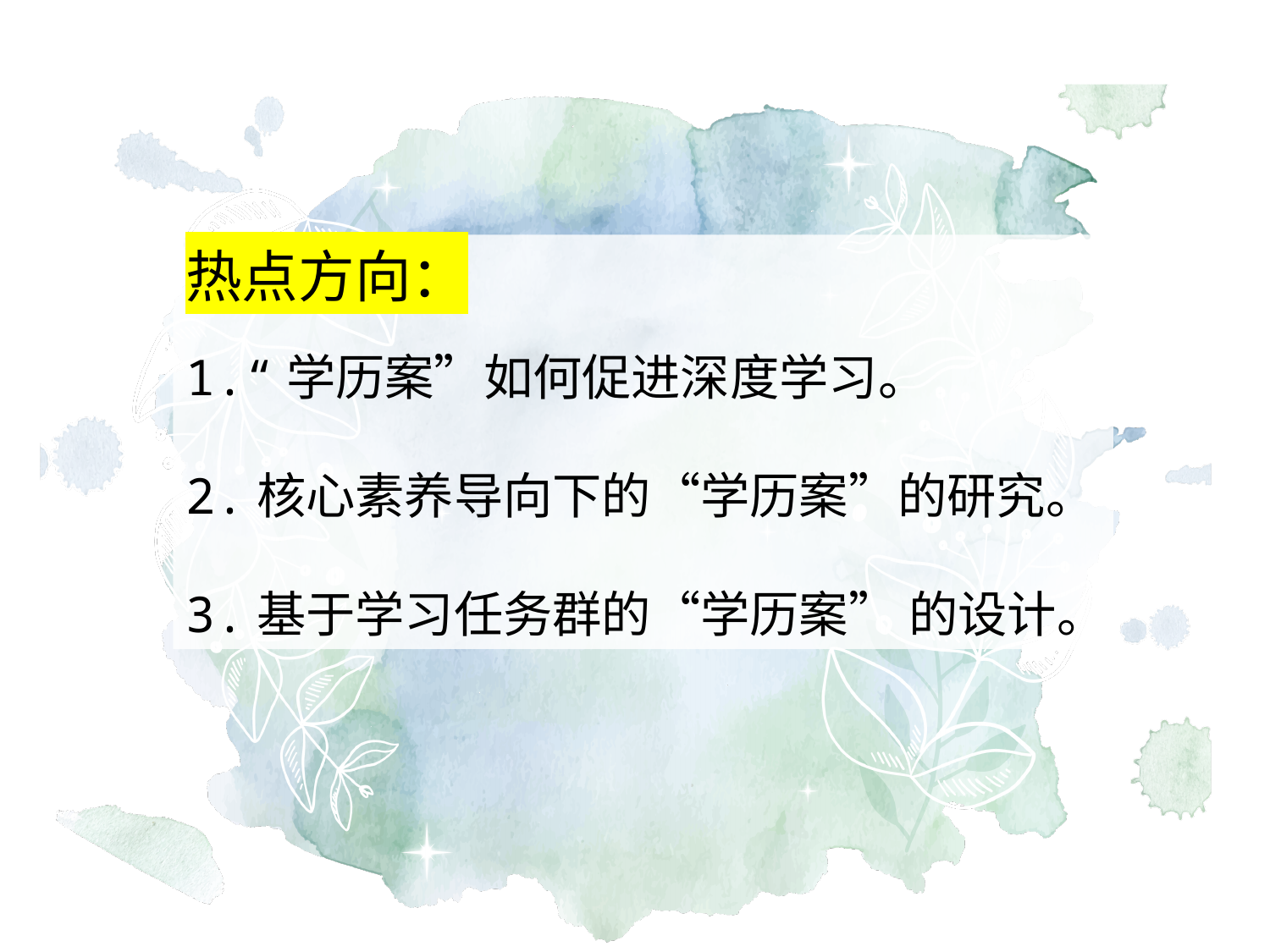

热点方向：

1.“学历案”如何促进深度学习。

2.核心素养导向下的“学历案”的研究。

3.基于学习任务群的“学历案” 的设计。